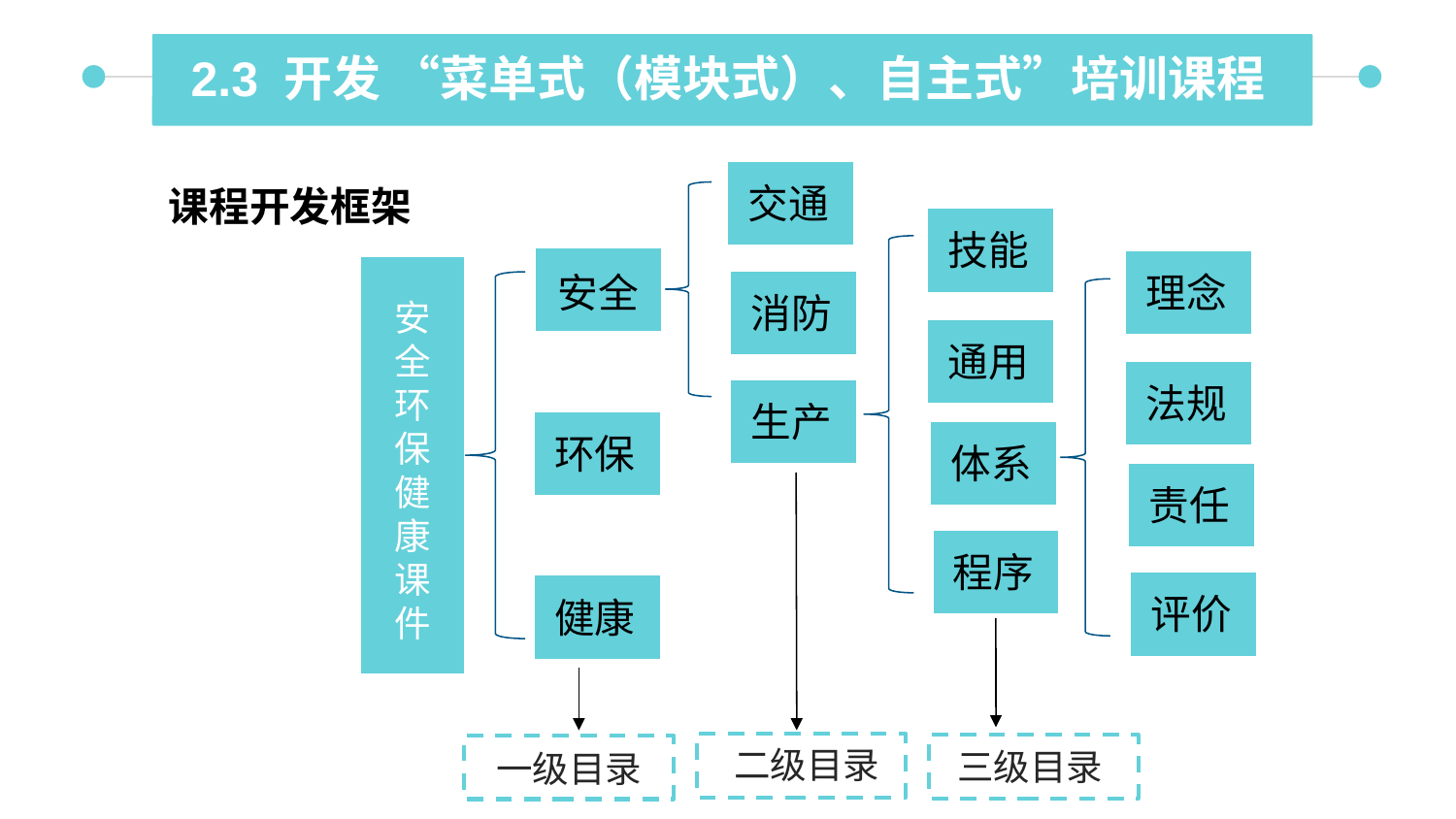

2.3 开发 “菜单式（模块式）、自主式”培训课程

交通
课程开发框架

技能

理念
安全

消防
安
全
环
保
健
康
课
件

通用

法规

生产

环保
体系

责任

程序

评价
健康

二级目录

三级目录
一级目录